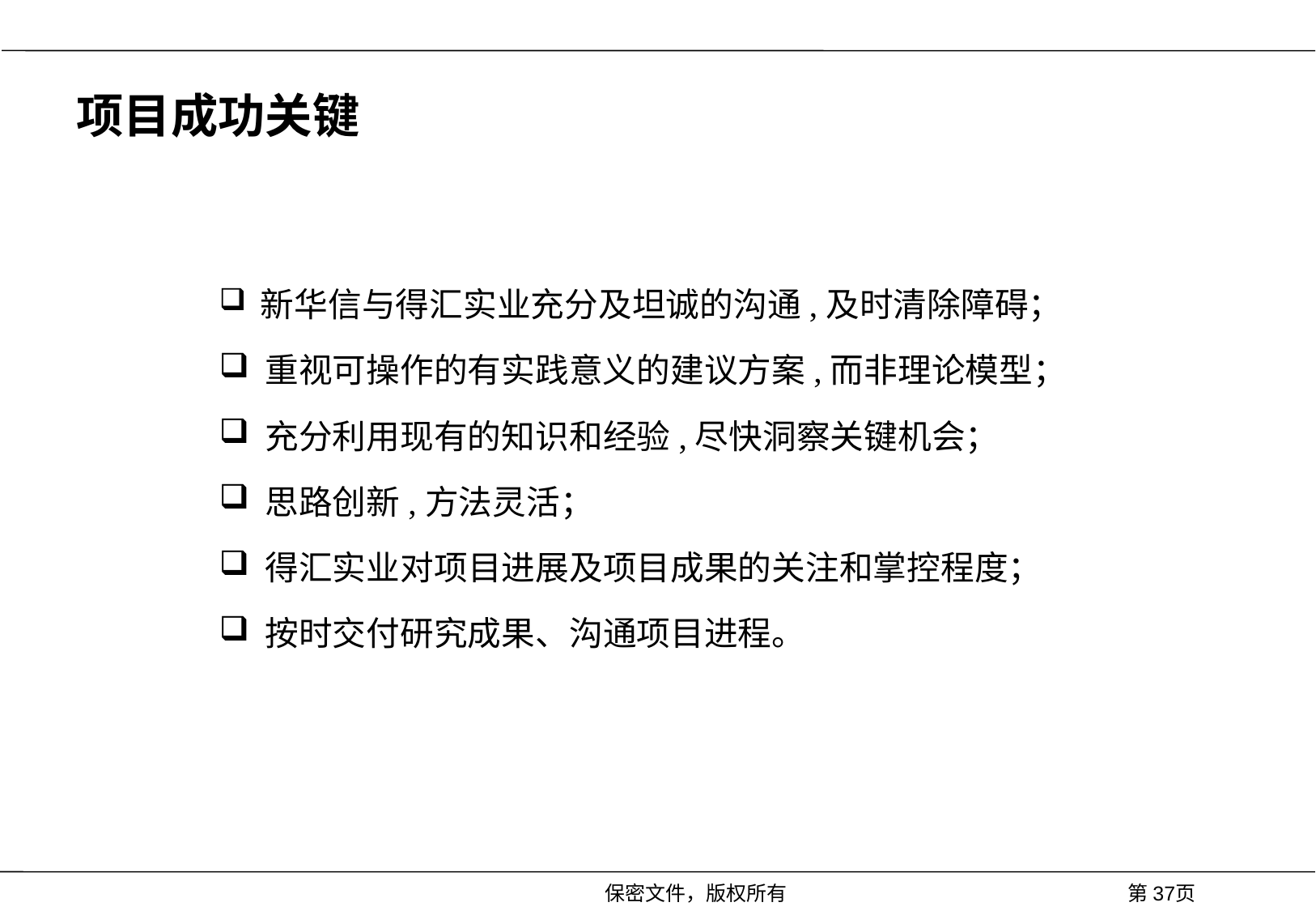

# 项目成功关键
 新华信与得汇实业充分及坦诚的沟通,及时清除障碍；
 重视可操作的有实践意义的建议方案,而非理论模型；
 充分利用现有的知识和经验,尽快洞察关键机会；
 思路创新,方法灵活；
 得汇实业对项目进展及项目成果的关注和掌控程度；
 按时交付研究成果、沟通项目进程。